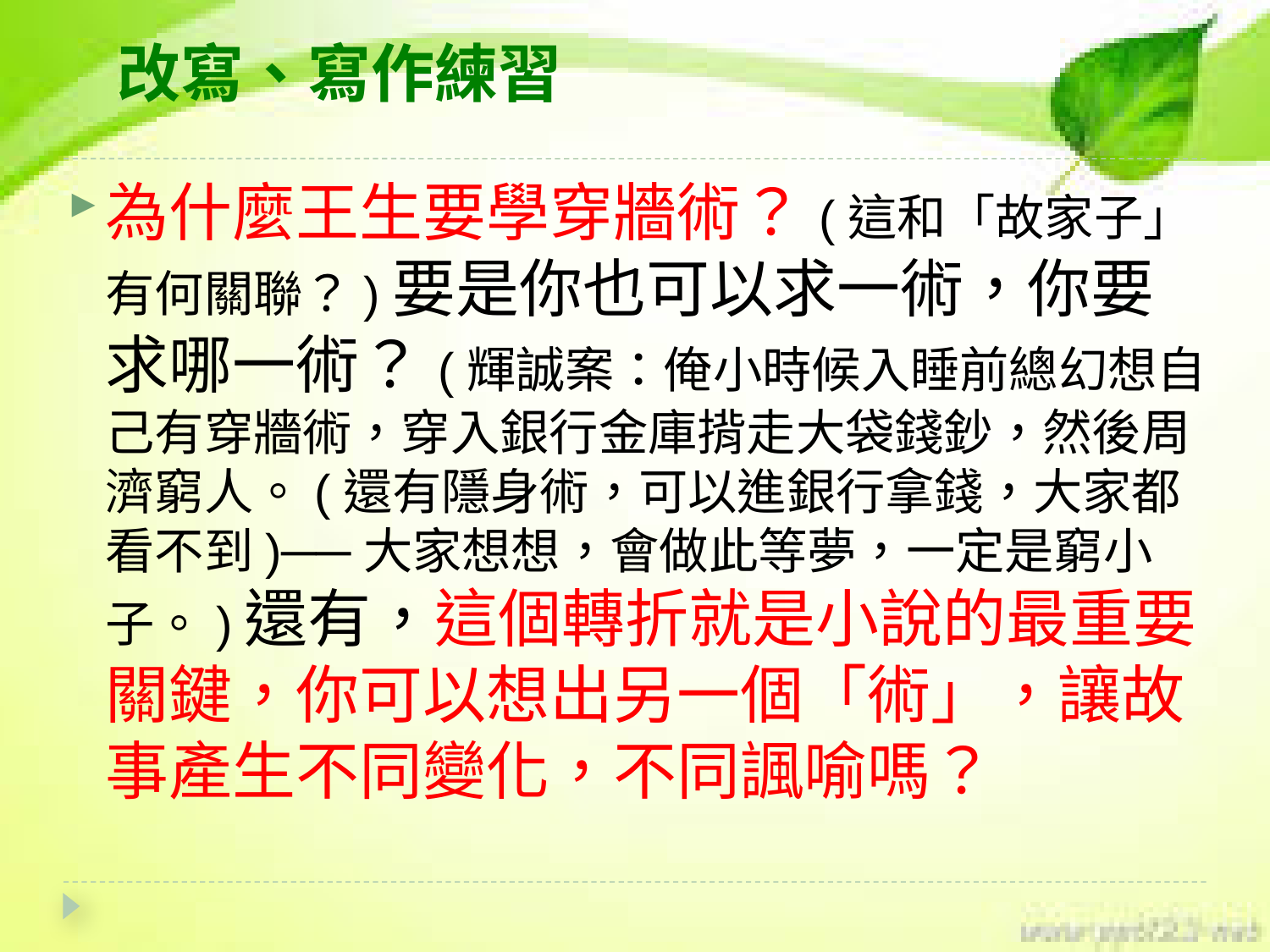

改寫、寫作練習

為什麼王生要學穿牆術？(這和「故家子」有何關聯？)要是你也可以求一術，你要求哪一術？(輝誠案：俺小時候入睡前總幻想自己有穿牆術，穿入銀行金庫揹走大袋錢鈔，然後周濟窮人。(還有隱身術，可以進銀行拿錢，大家都看不到)──大家想想，會做此等夢，一定是窮小子。)還有，這個轉折就是小說的最重要關鍵，你可以想出另一個「術」，讓故事產生不同變化，不同諷喻嗎？